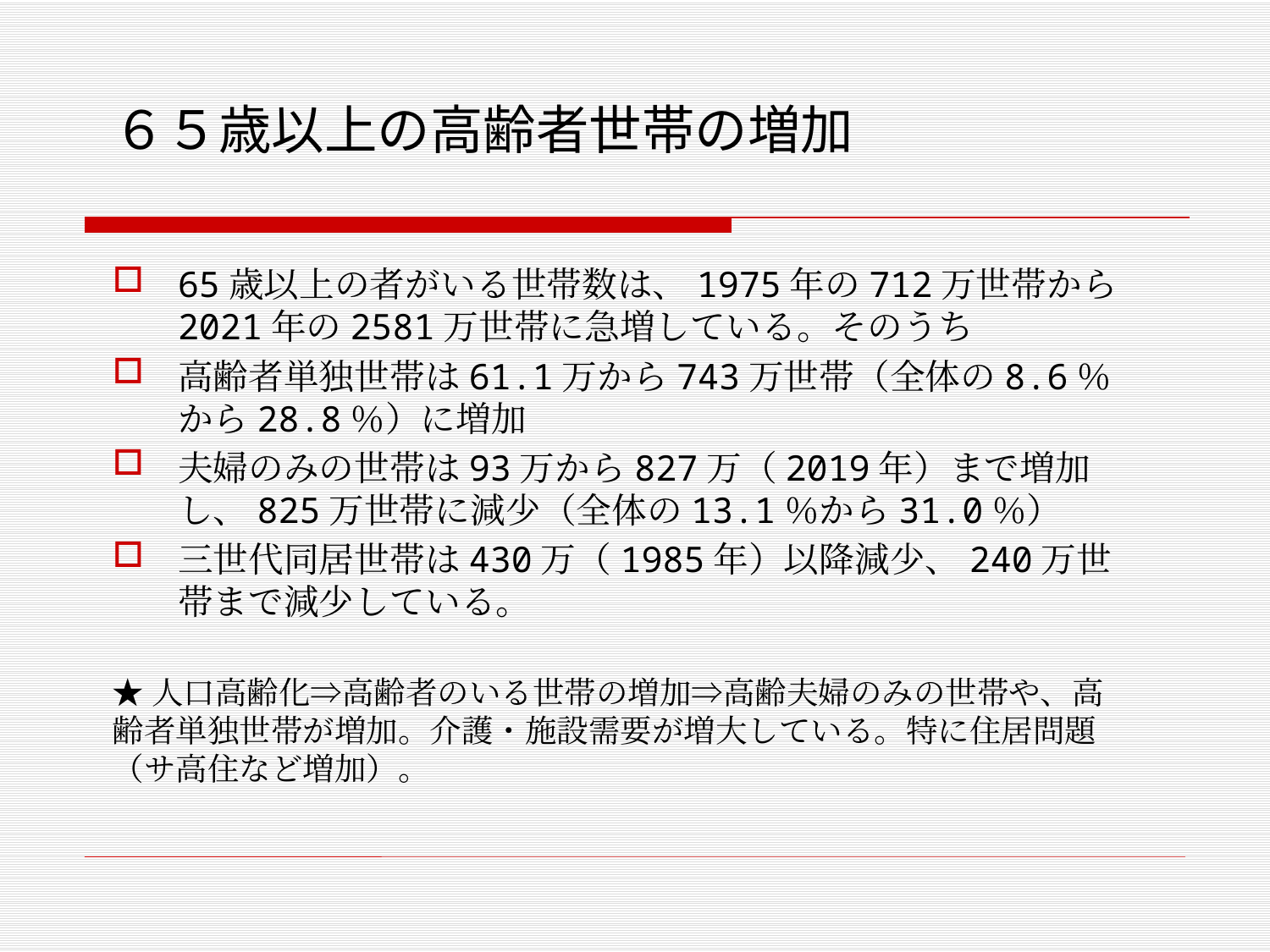

# ６５歳以上の高齢者世帯の増加
65歳以上の者がいる世帯数は、1975年の712万世帯から2021年の2581万世帯に急増している。そのうち
高齢者単独世帯は61.1万から743万世帯（全体の8.6％から28.8％）に増加
夫婦のみの世帯は93万から827万（2019年）まで増加し、825万世帯に減少（全体の13.1％から31.0％）
三世代同居世帯は430万（1985年）以降減少、240万世帯まで減少している。

★人口高齢化⇒高齢者のいる世帯の増加⇒高齢夫婦のみの世帯や、高齢者単独世帯が増加。介護・施設需要が増大している。特に住居問題（サ高住など増加）。